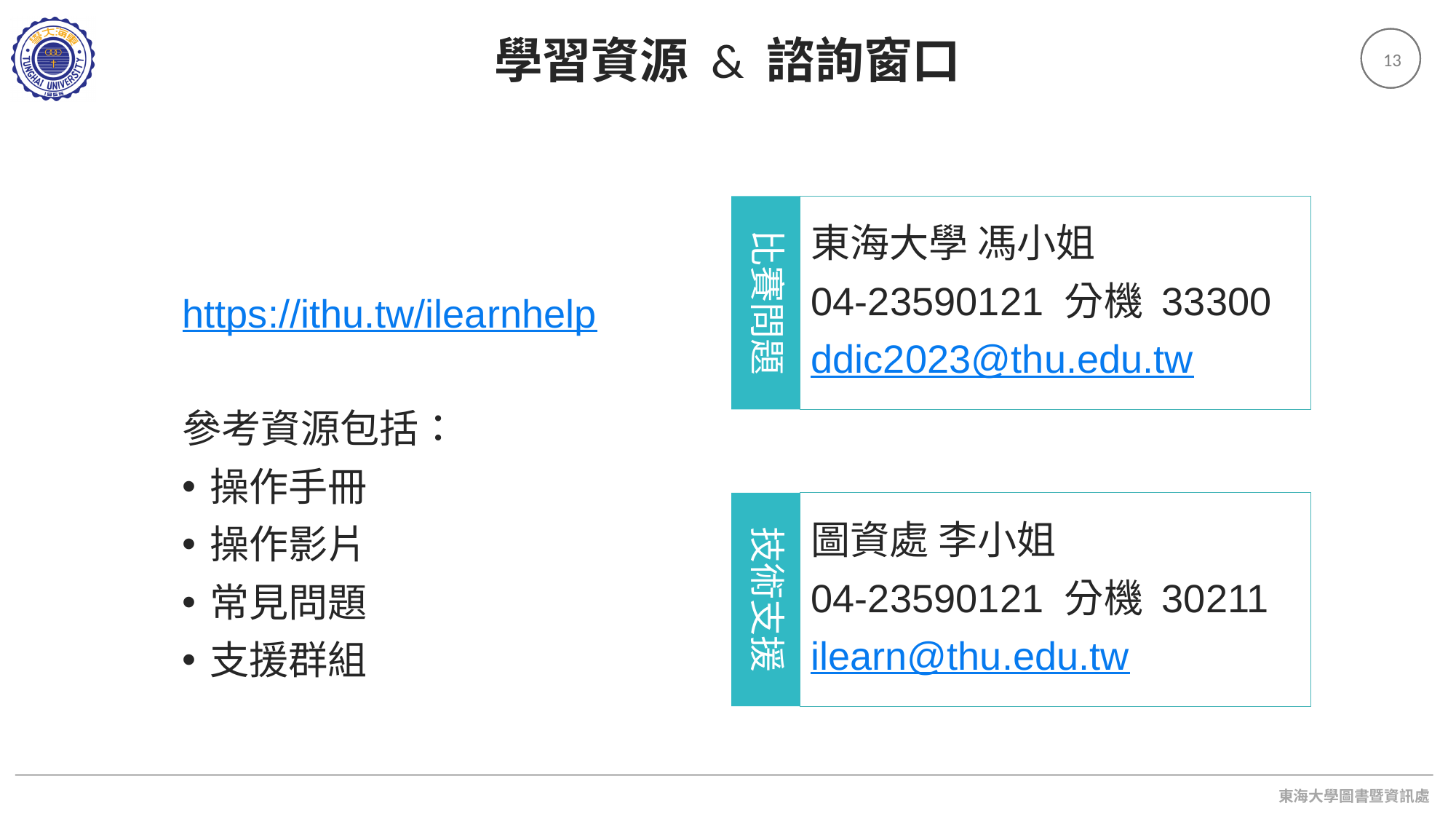

# 學習資源 & 諮詢窗口
13

https://ithu.tw/ilearnhelp

參考資源包括：
操作手冊
操作影片
常見問題
支援群組
比賽問題
東海大學 馮小姐
04-23590121 分機 33300
ddic2023@thu.edu.tw
技術支援
圖資處 李小姐
04-23590121 分機 30211
ilearn@thu.edu.tw